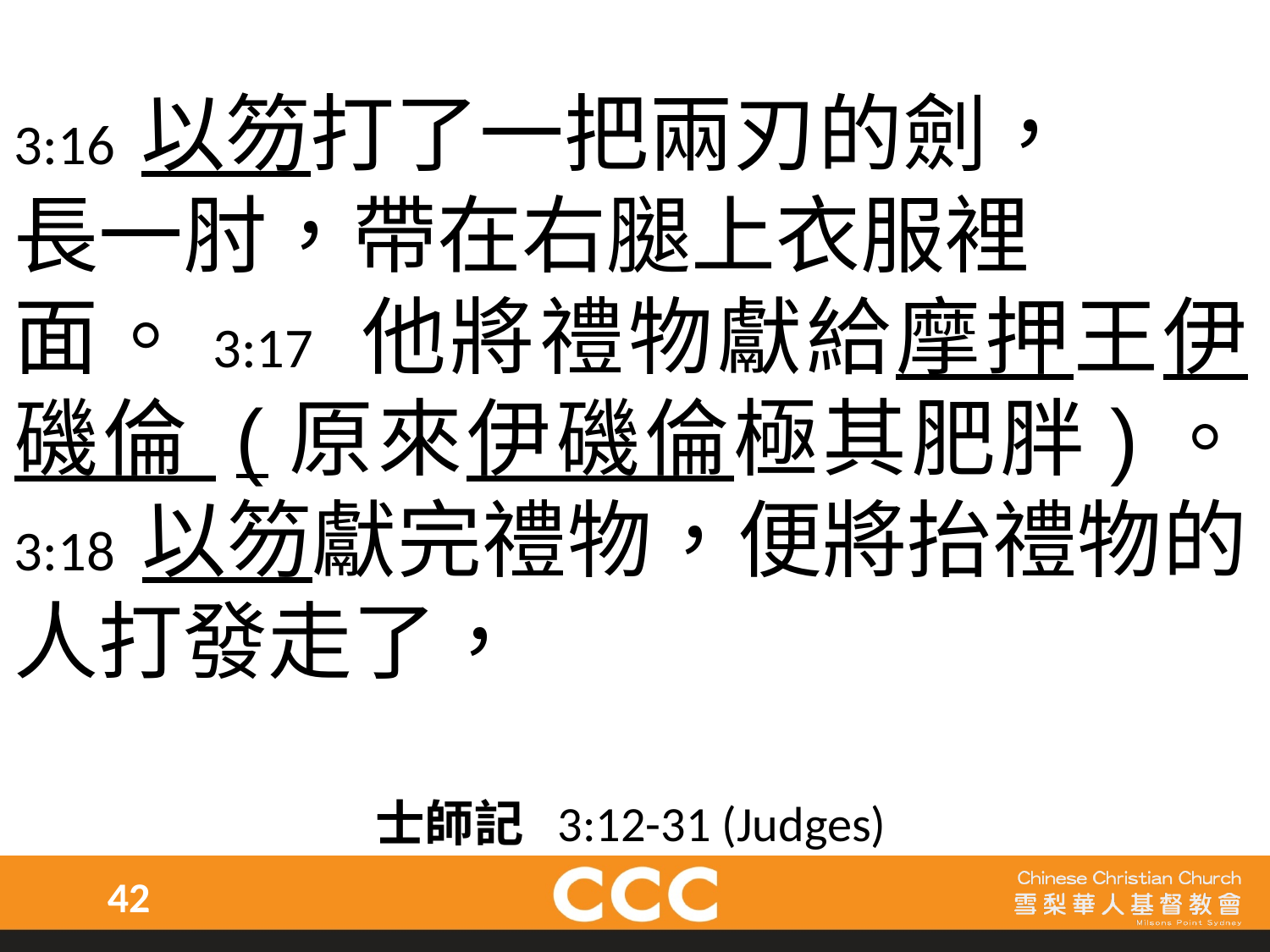

3:16 以笏打了一把兩刃的劍，
長一肘，帶在右腿上衣服裡
面。3:17 他將禮物獻給摩押王伊磯倫 (原來伊磯倫極其肥胖)。 3:18 以笏獻完禮物，便將抬禮物的人打發走了，
士師記  3:12-31 (Judges)
42